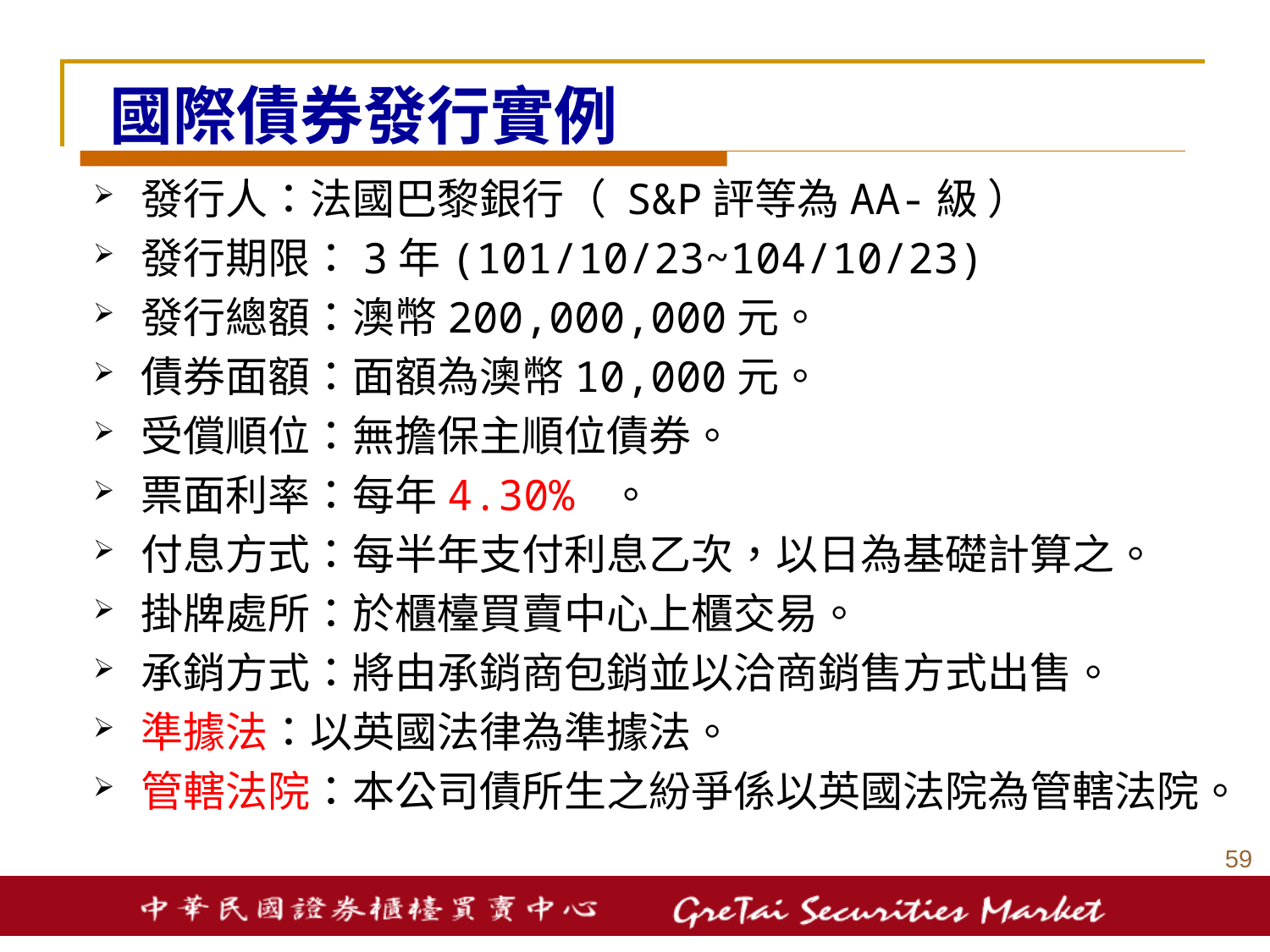

# 國際債券發行實例

發行人：法國巴黎銀行（ S&P評等為AA-級 ）
發行期限：3年(101/10/23~104/10/23)
發行總額：澳幣200,000,000元。
債券面額：面額為澳幣10,000元。
受償順位：無擔保主順位債券。
票面利率：每年4.30% 。
付息方式：每半年支付利息乙次，以日為基礎計算之。
掛牌處所：於櫃檯買賣中心上櫃交易。
承銷方式：將由承銷商包銷並以洽商銷售方式出售。
準據法：以英國法律為準據法。
管轄法院：本公司債所生之紛爭係以英國法院為管轄法院。

59